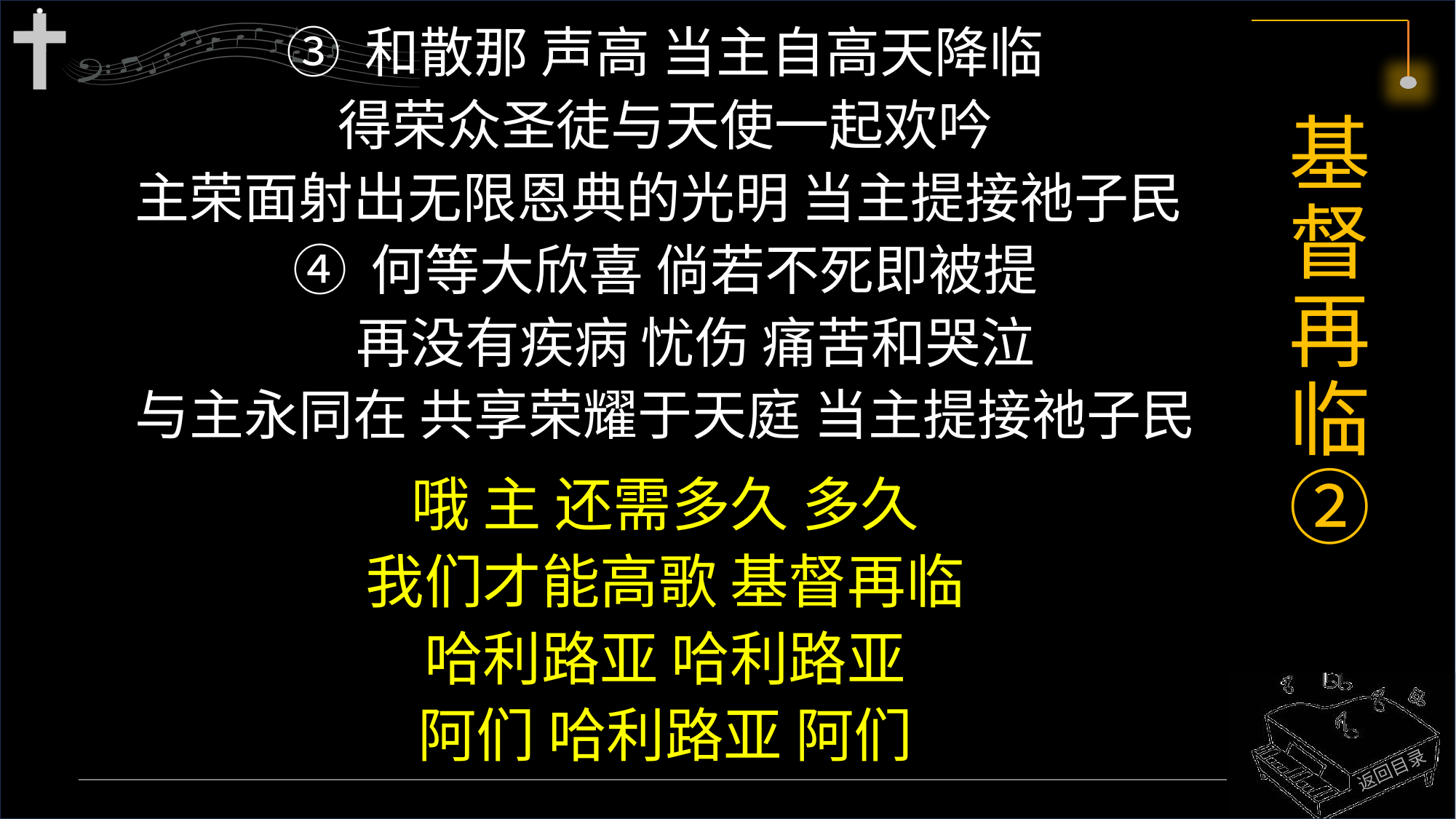

③ 和散那 声高 当主自高天降临
得荣众圣徒与天使一起欢吟
主荣面射出无限恩典的光明 当主提接祂子民
④ 何等大欣喜 倘若不死即被提
    再没有疾病 忧伤 痛苦和哭泣
与主永同在 共享荣耀于天庭 当主提接祂子民

哦 主 还需多久 多久
我们才能高歌 基督再临
哈利路亚 哈利路亚
阿们 哈利路亚 阿们
# 基督再临 ②